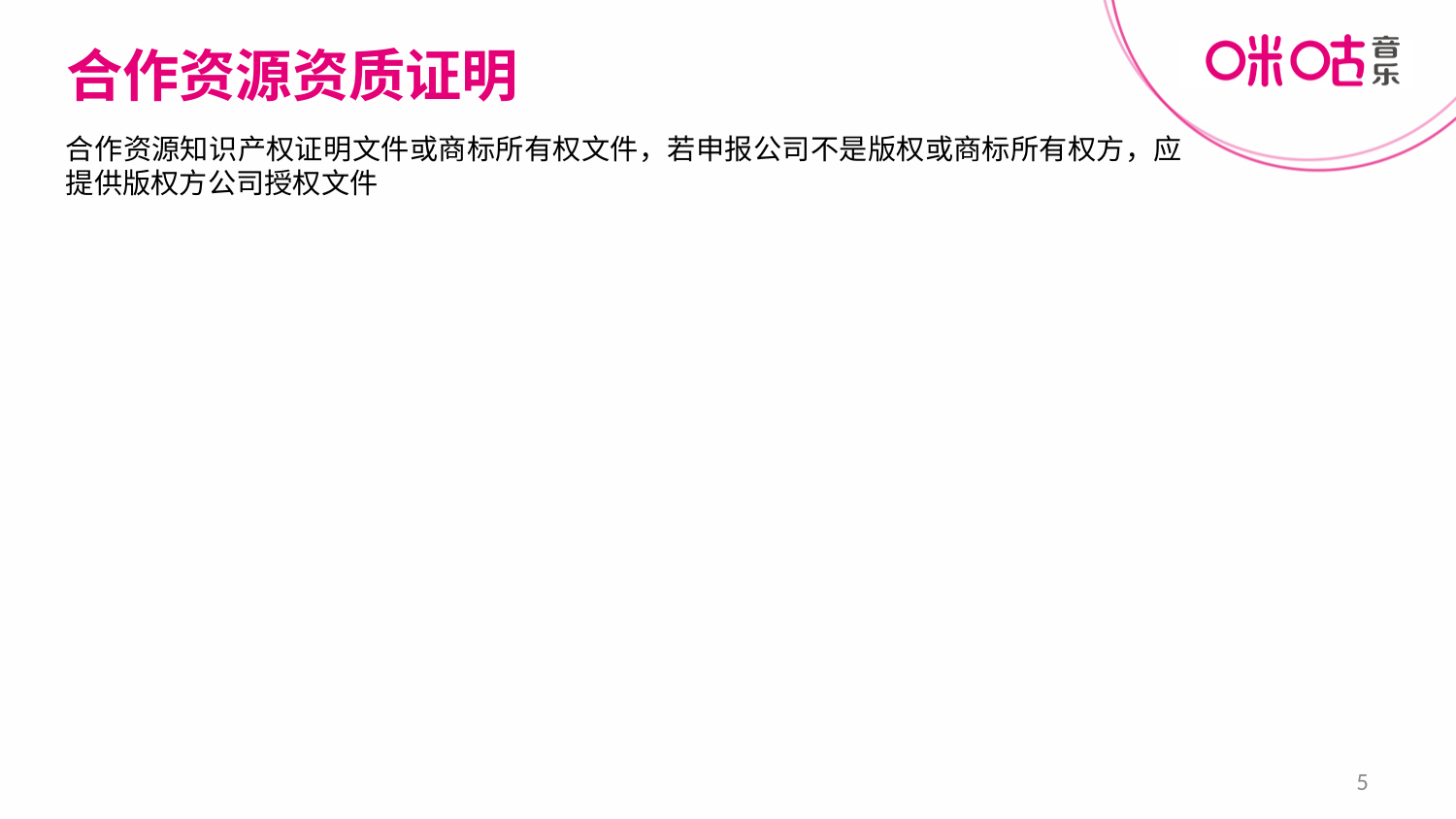

合作资源资质证明
合作资源知识产权证明文件或商标所有权文件，若申报公司不是版权或商标所有权方，应提供版权方公司授权文件
5